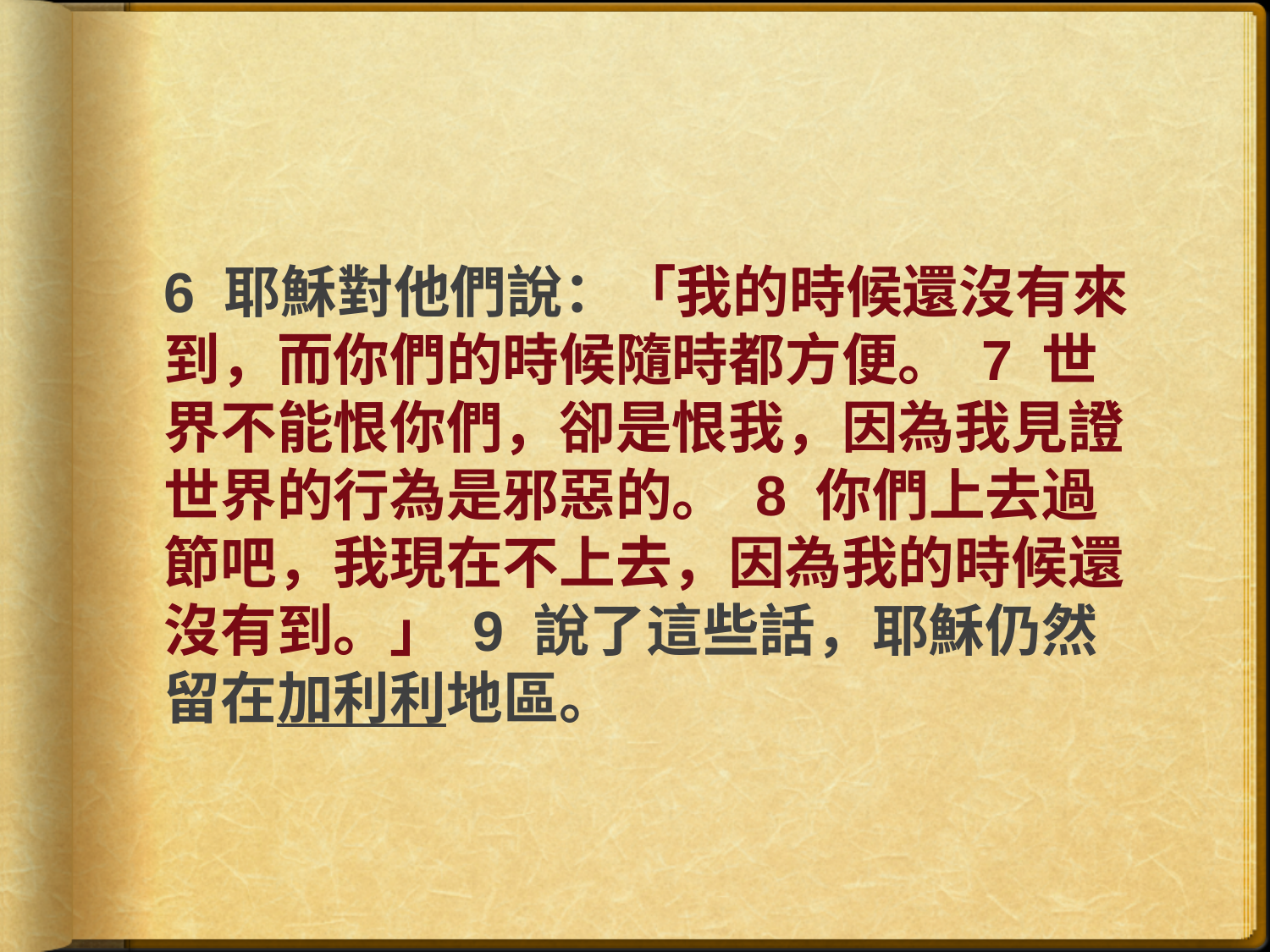

#
6 耶穌對他們說：「我的時候還沒有來到，而你們的時候隨時都方便。 7 世界不能恨你們，卻是恨我，因為我見證世界的行為是邪惡的。 8 你們上去過節吧，我現在不上去，因為我的時候還沒有到。」 9 說了這些話，耶穌仍然留在加利利地區。